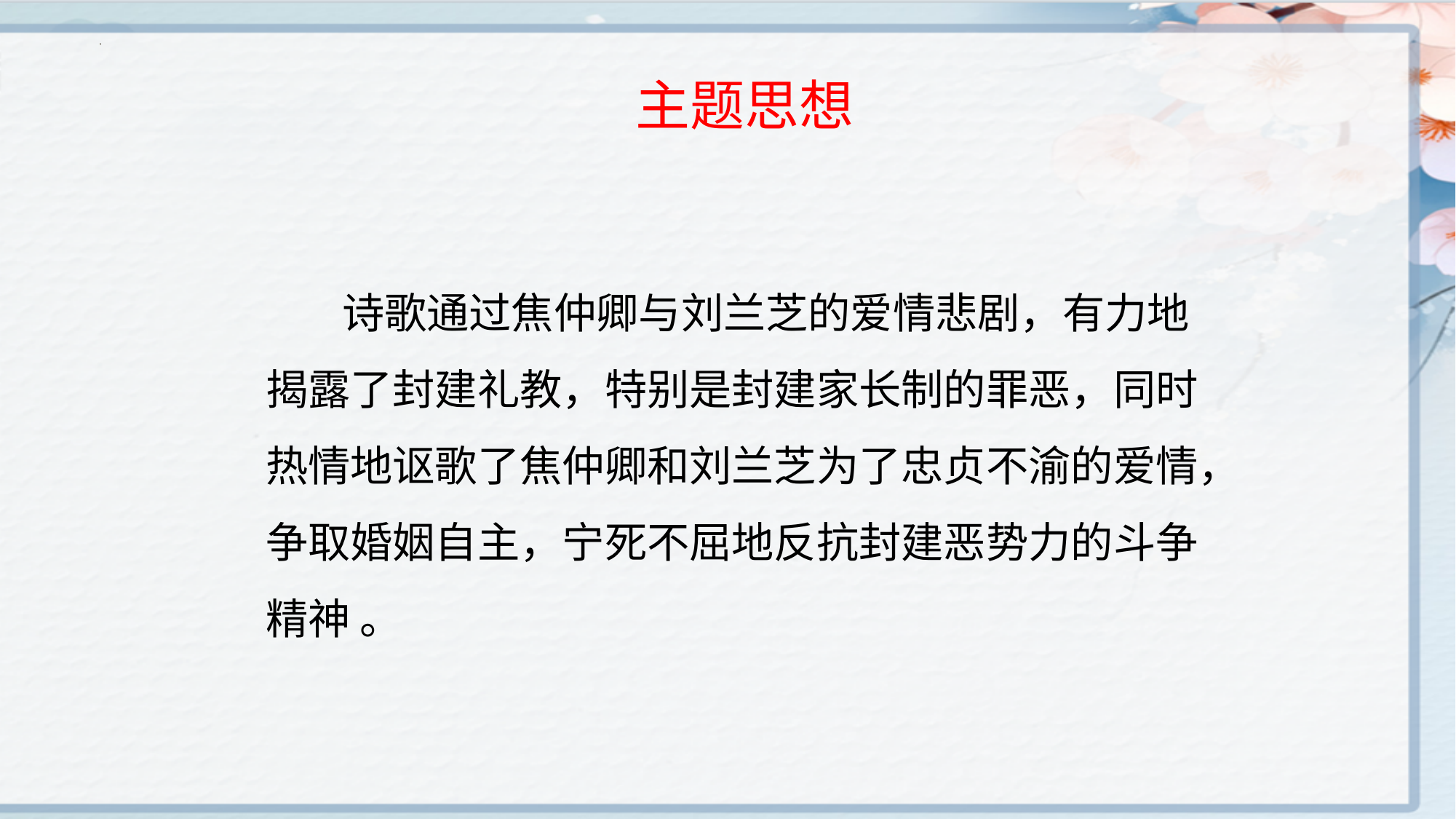

主题思想
       诗歌通过焦仲卿与刘兰芝的爱情悲剧，有力地揭露了封建礼教，特别是封建家长制的罪恶，同时热情地讴歌了焦仲卿和刘兰芝为了忠贞不渝的爱情，争取婚姻自主，宁死不屈地反抗封建恶势力的斗争精神 。